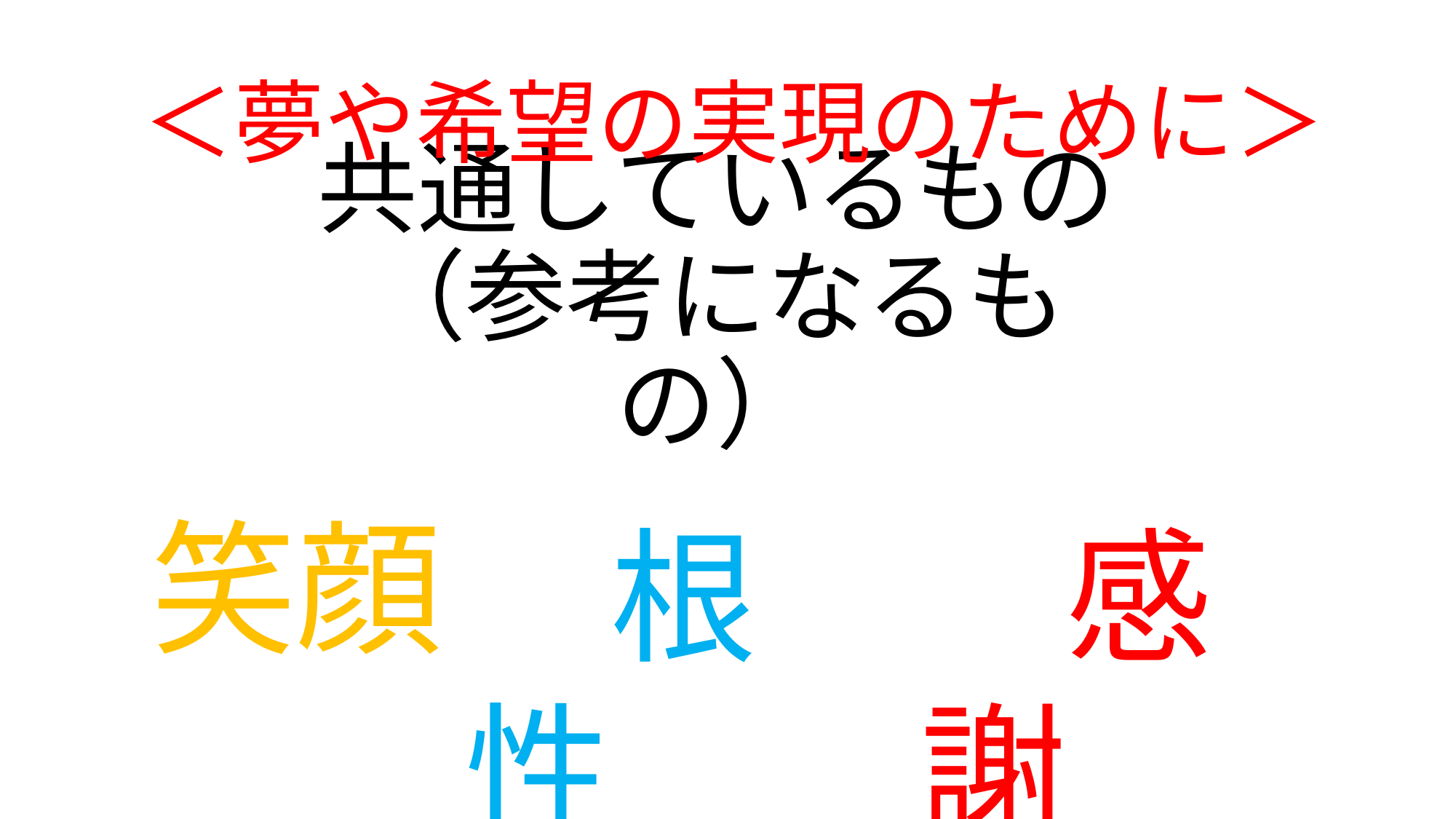

＜夢や希望の実現のために＞

# 共通しているもの （参考になるもの）
　笑顔
　　根性
　　感謝